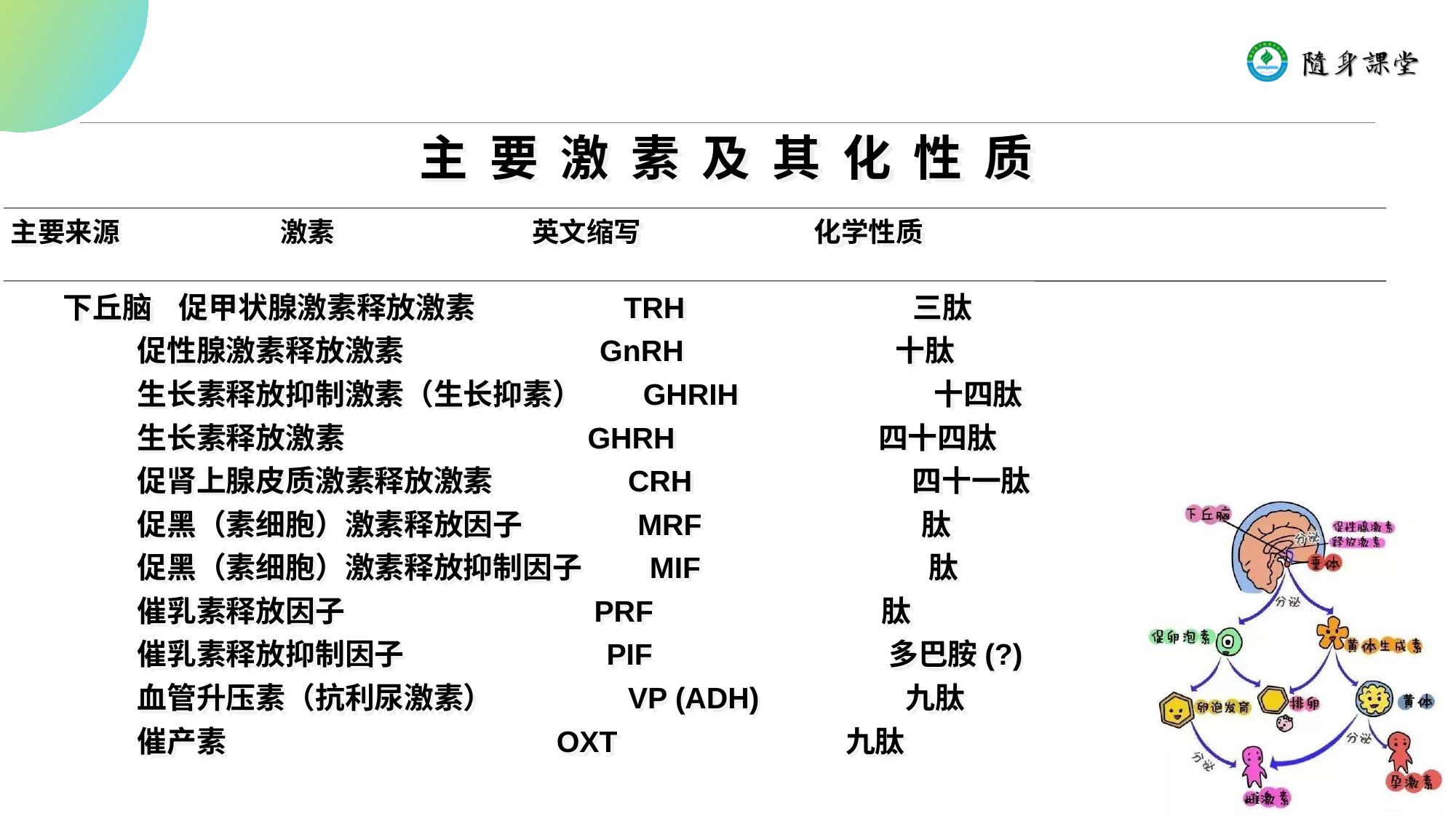

主  要  激  素  及  其  化  性  质

主要来源                          激素                                英文缩写                            化学性质

下丘脑    促甲状腺激素释放激素                     TRH                           三肽
          促性腺激素释放激素                            GnRH                         十肽
          生长素释放抑制激素（生长抑素）        GHRIH                       十四肽
          生长素释放激素                                   GHRH                        四十四肽
          促肾上腺皮质激素释放激素                   CRH                          四十一肽
          促黑（素细胞）激素释放因子                MRF                          肽
          促黑（素细胞）激素释放抑制因子         MIF                           肽
          催乳素释放因子                                    PRF                           肽
          催乳素释放抑制因子                             PIF                            多巴胺(?)
          血管升压素（抗利尿激素）                   VP (ADH)                 九肽
          催产素                                                OXT                           九肽